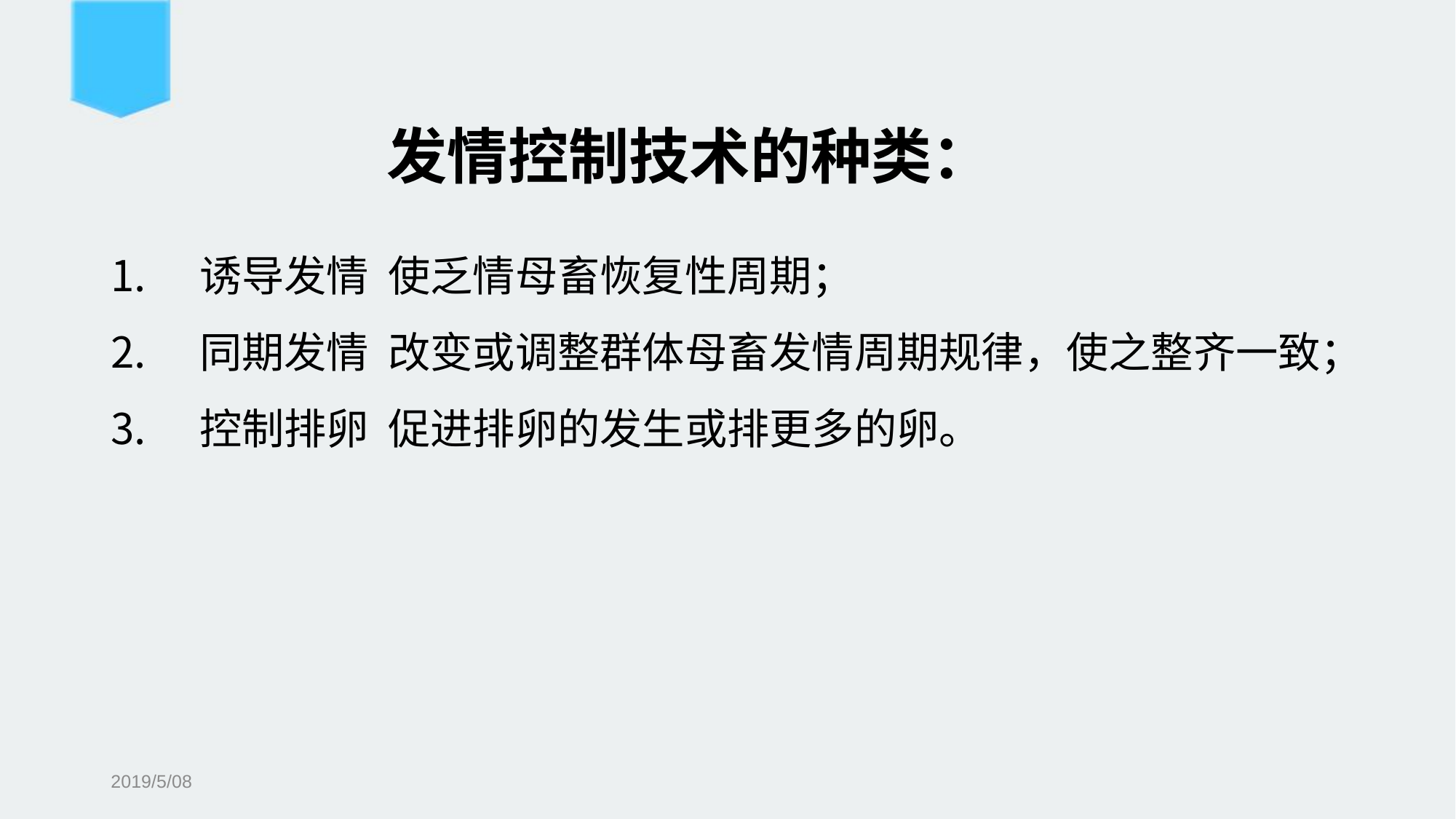

发情控制技术的种类：
诱导发情  使乏情母畜恢复性周期；
同期发情  改变或调整群体母畜发情周期规律，使之整齐一致；
控制排卵  促进排卵的发生或排更多的卵。
2019/5/08